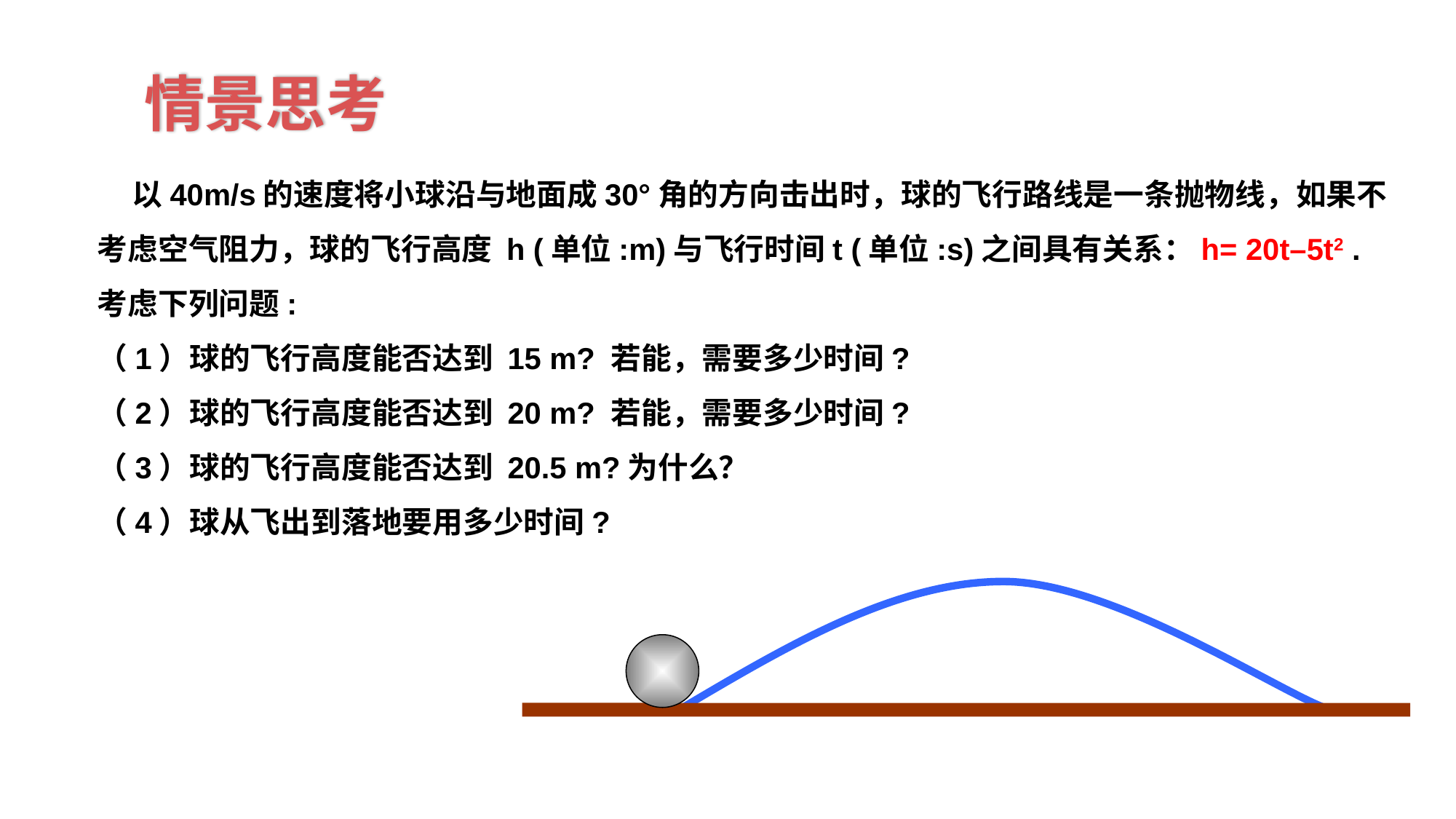

情景思考
    以40m/s的速度将小球沿与地面成30°角的方向击出时，球的飞行路线是一条抛物线，如果不考虑空气阻力，球的飞行高度 h (单位:m)与飞行时间t (单位:s)之间具有关系：h= 20t–5t2 .
考虑下列问题:
（1）球的飞行高度能否达到 15 m? 若能，需要多少时间?
（2）球的飞行高度能否达到 20 m? 若能，需要多少时间?
（3）球的飞行高度能否达到 20.5 m?为什么？
（4）球从飞出到落地要用多少时间?